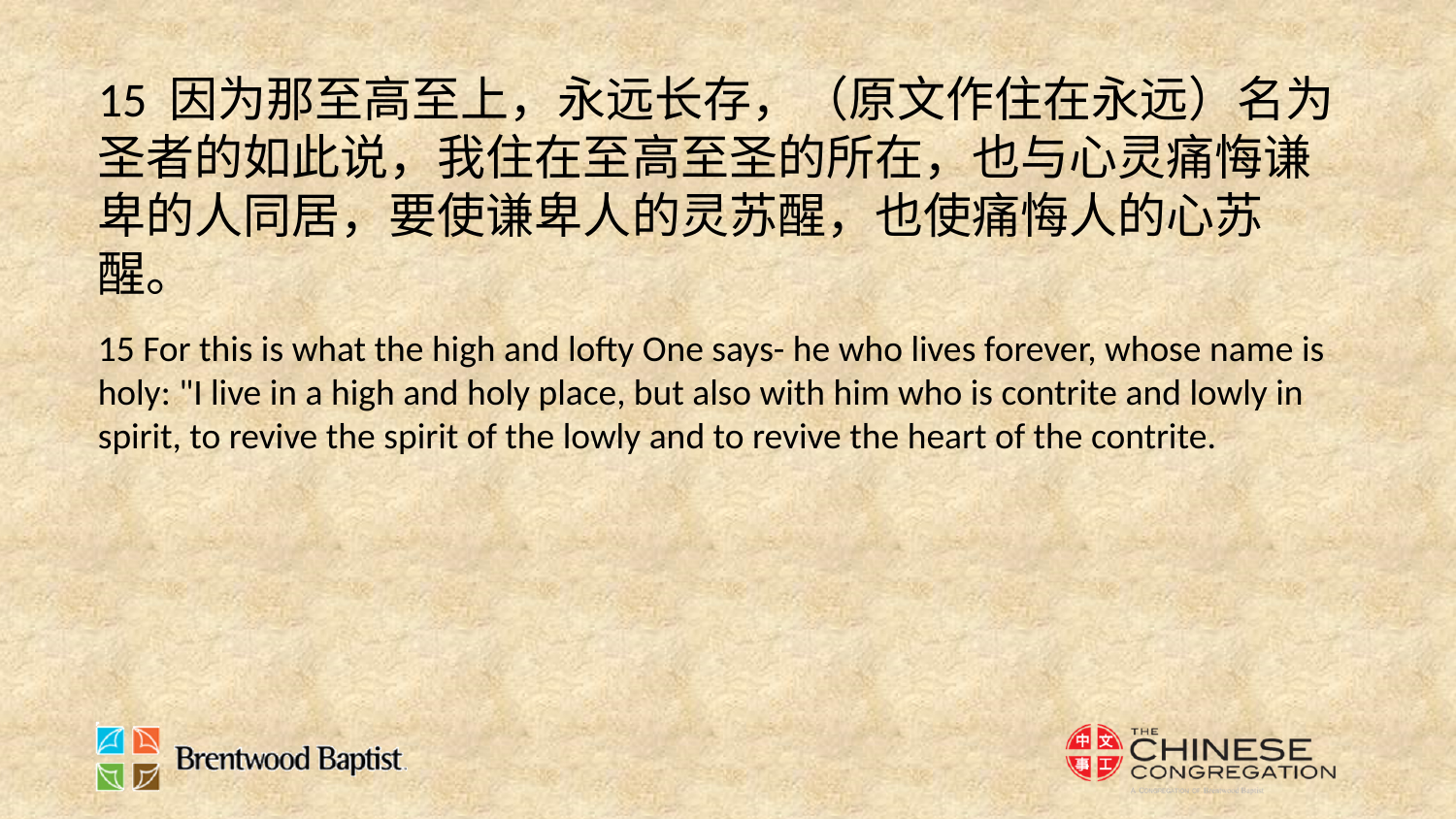

15 因为那至高至上，永远长存，（原文作住在永远）名为圣者的如此说，我住在至高至圣的所在，也与心灵痛悔谦卑的人同居，要使谦卑人的灵苏醒，也使痛悔人的心苏醒。

15 For this is what the high and lofty One says- he who lives forever, whose name is holy: "I live in a high and holy place, but also with him who is contrite and lowly in spirit, to revive the spirit of the lowly and to revive the heart of the contrite.